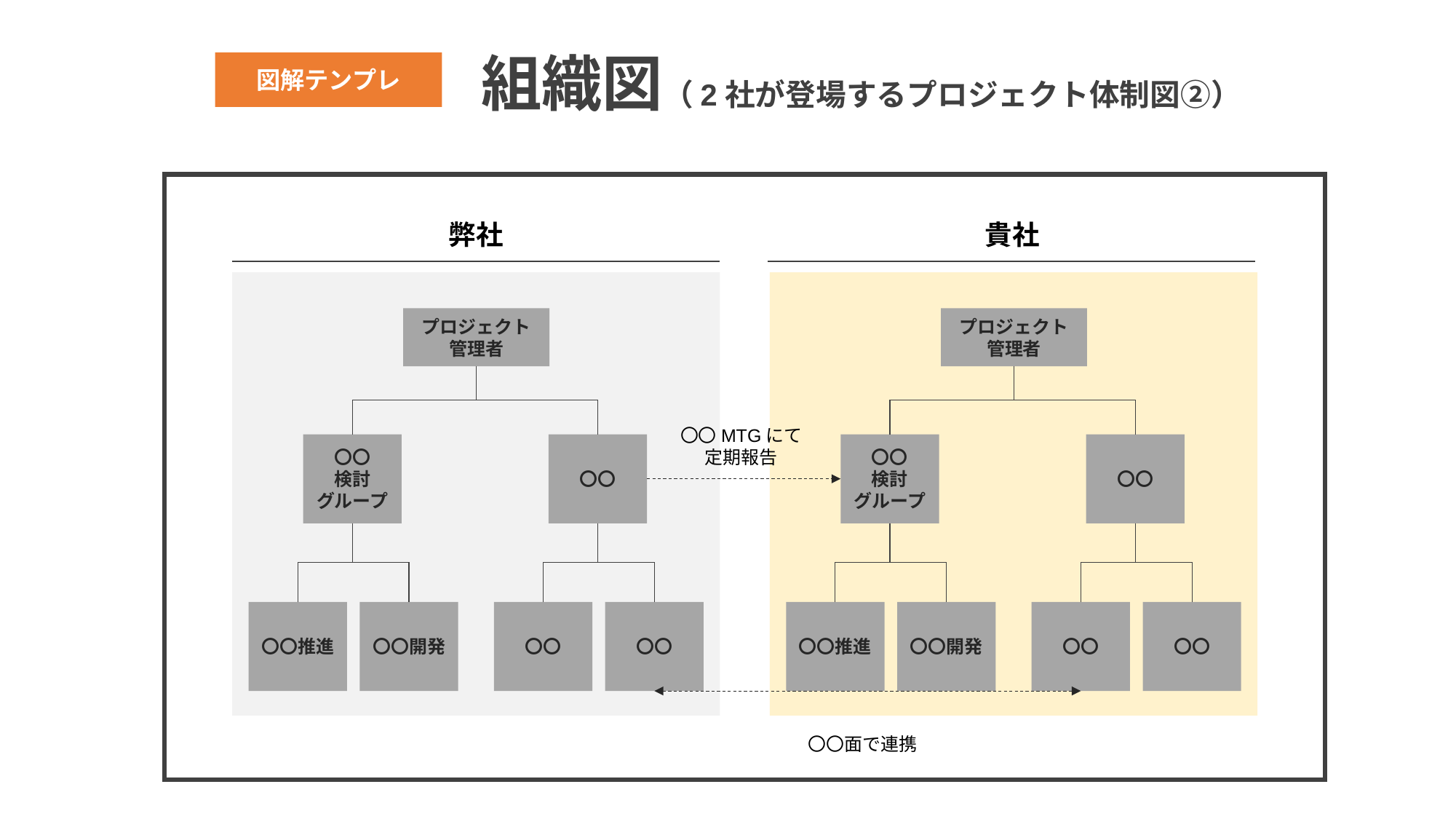

組織図（2社が登場するプロジェクト体制図②）
図解テンプレ

弊社
貴社

プロジェクト
管理者
プロジェクト
管理者
〇〇MTGにて
定期報告
〇〇
検討
グループ
〇〇
〇〇
検討
グループ
〇〇
〇〇推進
〇〇開発
〇〇
〇〇
〇〇推進
〇〇開発
〇〇
〇〇
〇〇面で連携